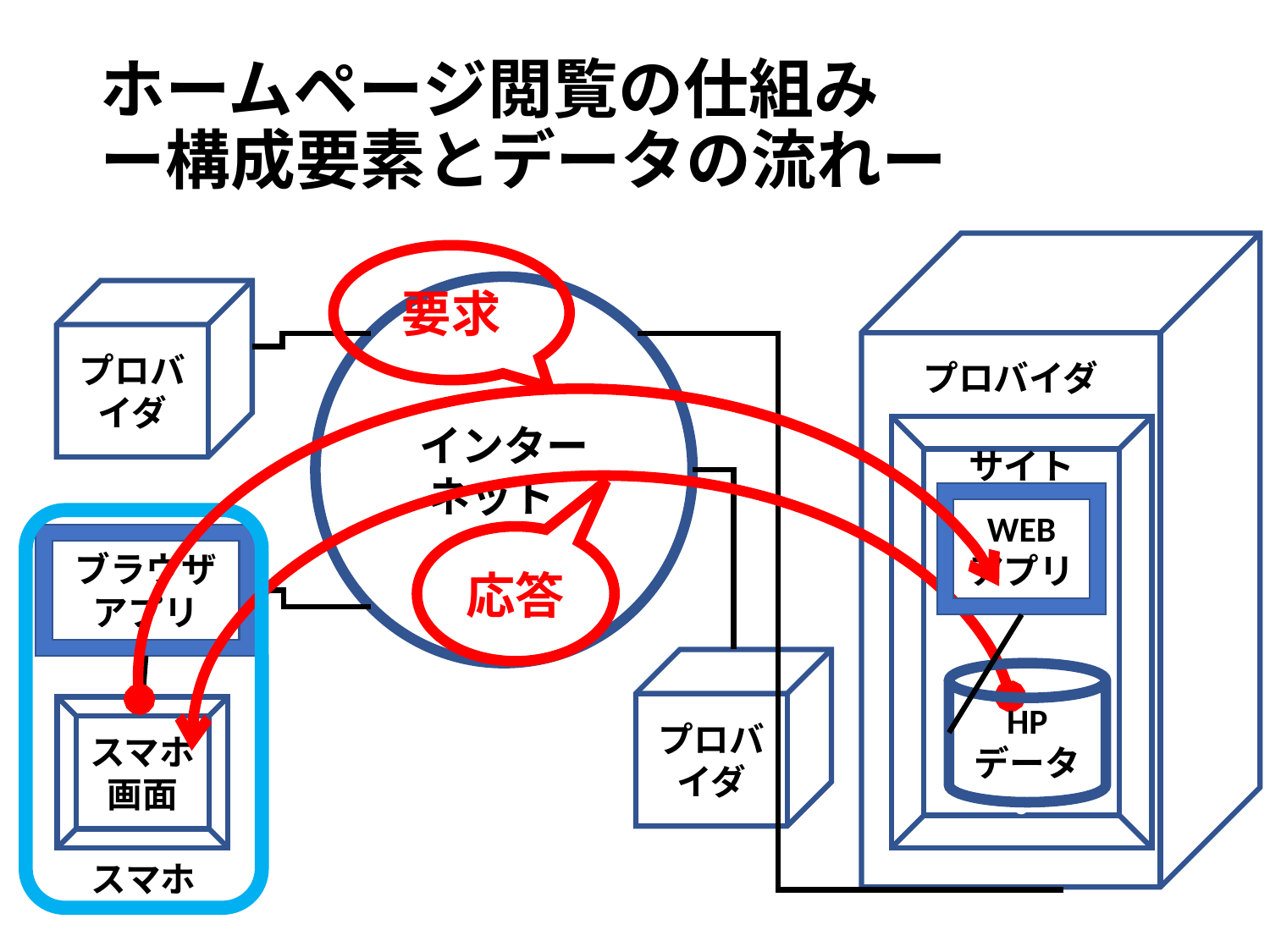

# ホームページ閲覧の仕組み ー構成要素とデータの流れー
プロバイダ

要求
インターネットa
プロバイダ

サイト

s

WEB
アプリ

スマホ
ブラウザアプリ
応答
プロバイダ
HP
データ
スマホ画面